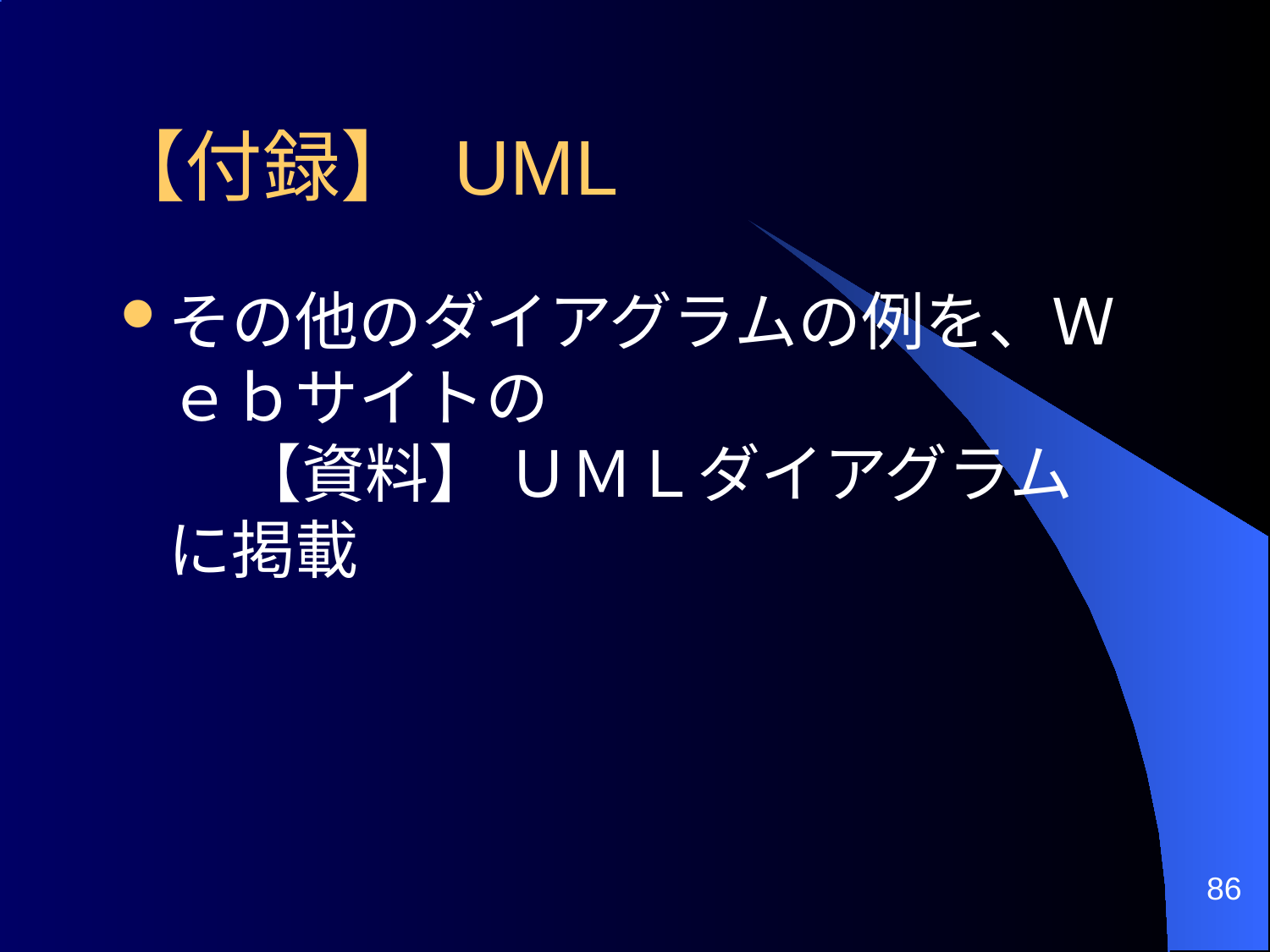

# 【付録】 UML
その他のダイアグラムの例を、Ｗｅｂサイトの
     【資料】 ＵＭＬダイアグラム
に掲載

86